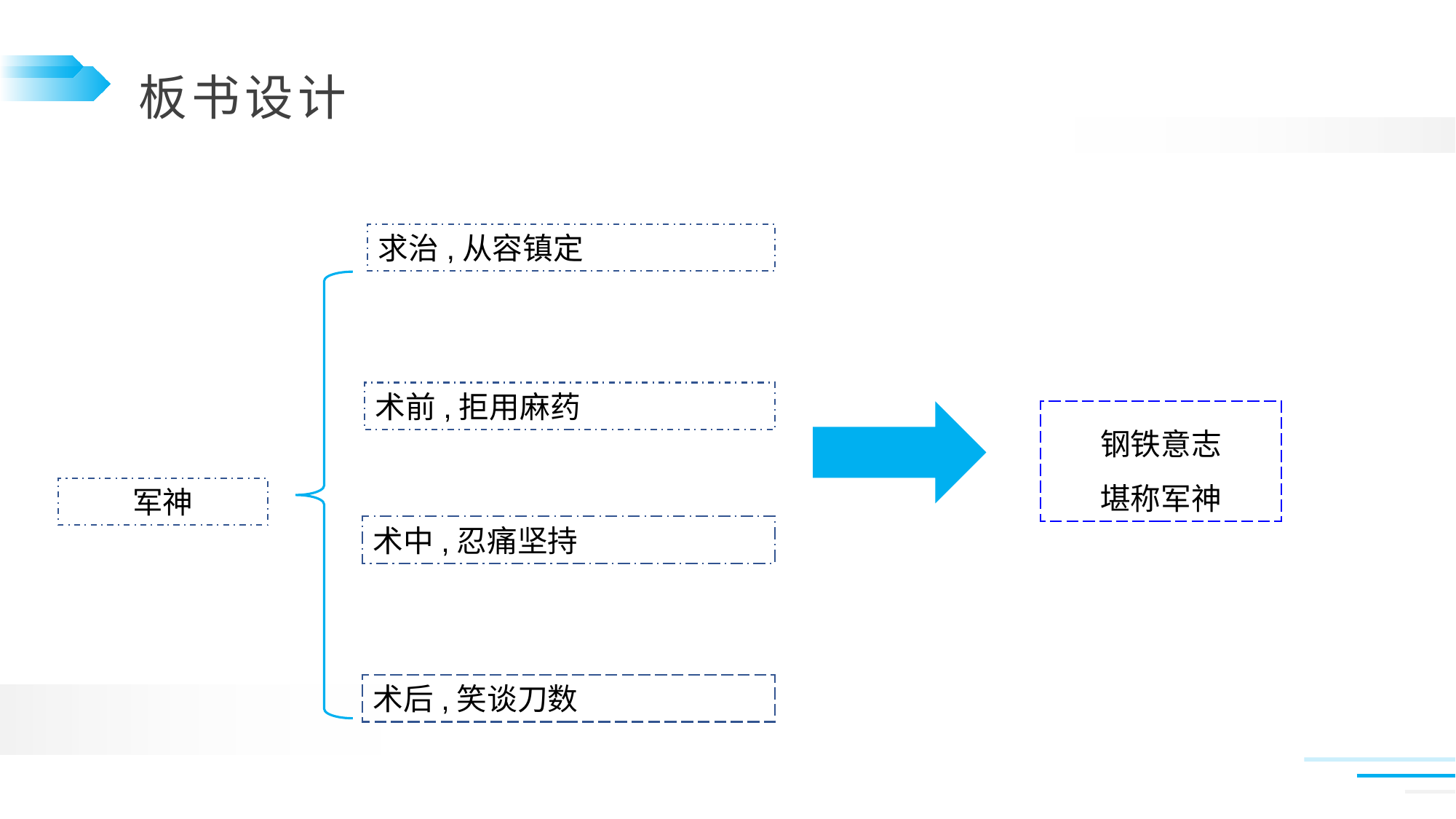

求治,从容镇定

术前,拒用麻药

钢铁意志
堪称军神
军神
术中,忍痛坚持
术后,笑谈刀数